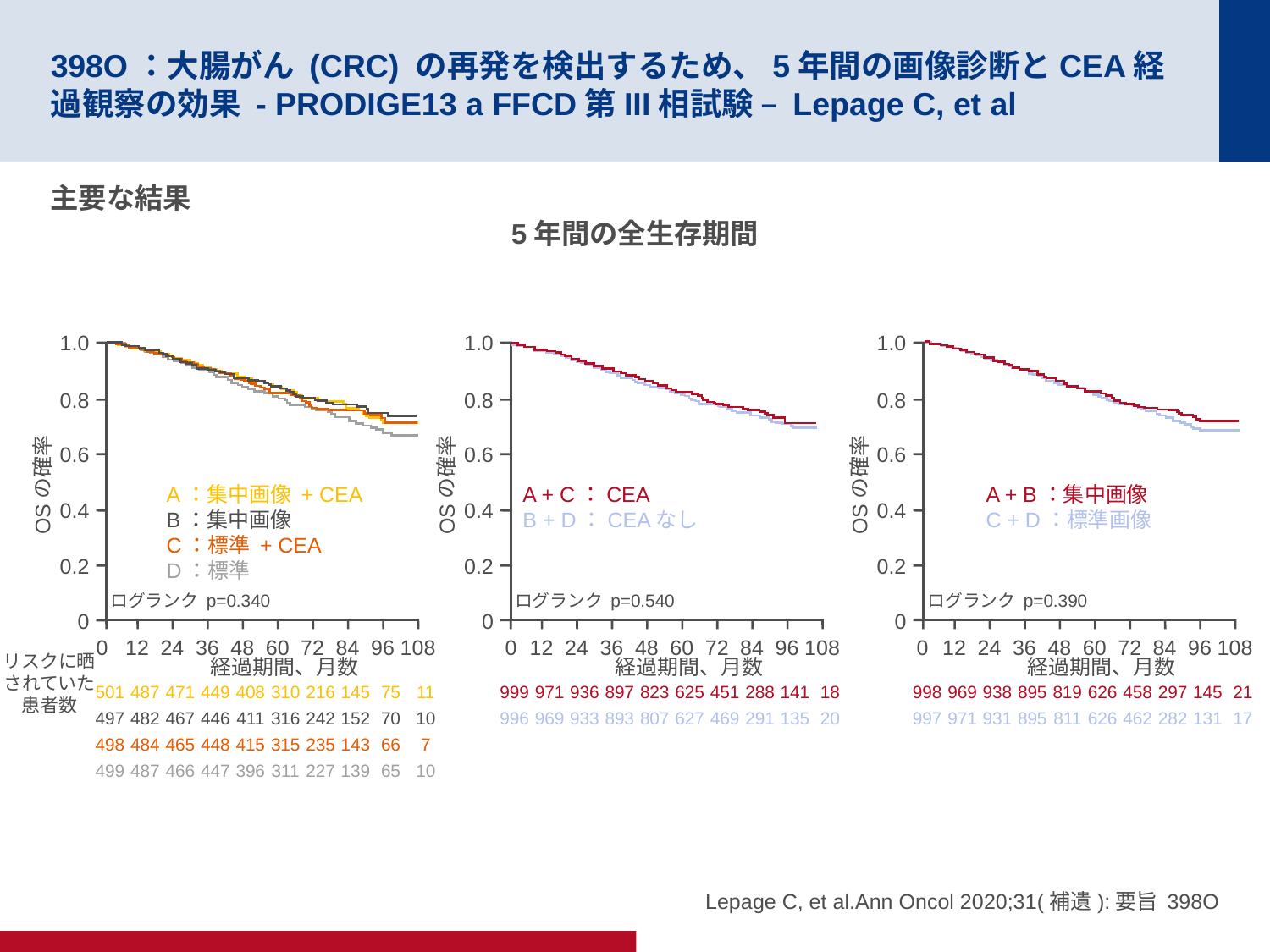

# 398O：大腸がん (CRC) の再発を検出するため、5年間の画像診断とCEA経過観察の効果 - PRODIGE13 a FFCD第III相試験 – Lepage C, et al
主要な結果
5年間の全生存期間
1.0

0.8

0.6

OSの確率
0.4

0.2

0

1.0

0.8

0.6

OSの確率
0.4

0.2

0

1.0

0.8

0.6

OSの確率
0.4

0.2

0

A：集中画像 + CEA
B：集中画像
C：標準 + CEA
D：標準
A + C：CEA
B + D：CEAなし
A + B：集中画像
C + D：標準画像
ログランク p=0.340
ログランク p=0.540
ログランク p=0.390

0
12
24
36
48
60
72
84
96
108

0
12
24
36
48
60
72
84
96
108

0
12
24
36
48
60
72
84
96
108
経過期間、月数
経過期間、月数
経過期間、月数
501
487
471
449
408
310
216
145
75
11
999
971
936
897
823
625
451
288
141
18
998
969
938
895
819
626
458
297
145
21
497
482
467
446
411
316
242
152
70
10
996
969
933
893
807
627
469
291
135
20
997
971
931
895
811
626
462
282
131
17
498
484
465
448
415
315
235
143
66
7
499
487
466
447
396
311
227
139
65
10
リスクに晒されていた患者数
Lepage C, et al.Ann Oncol 2020;31(補遺):要旨 398O